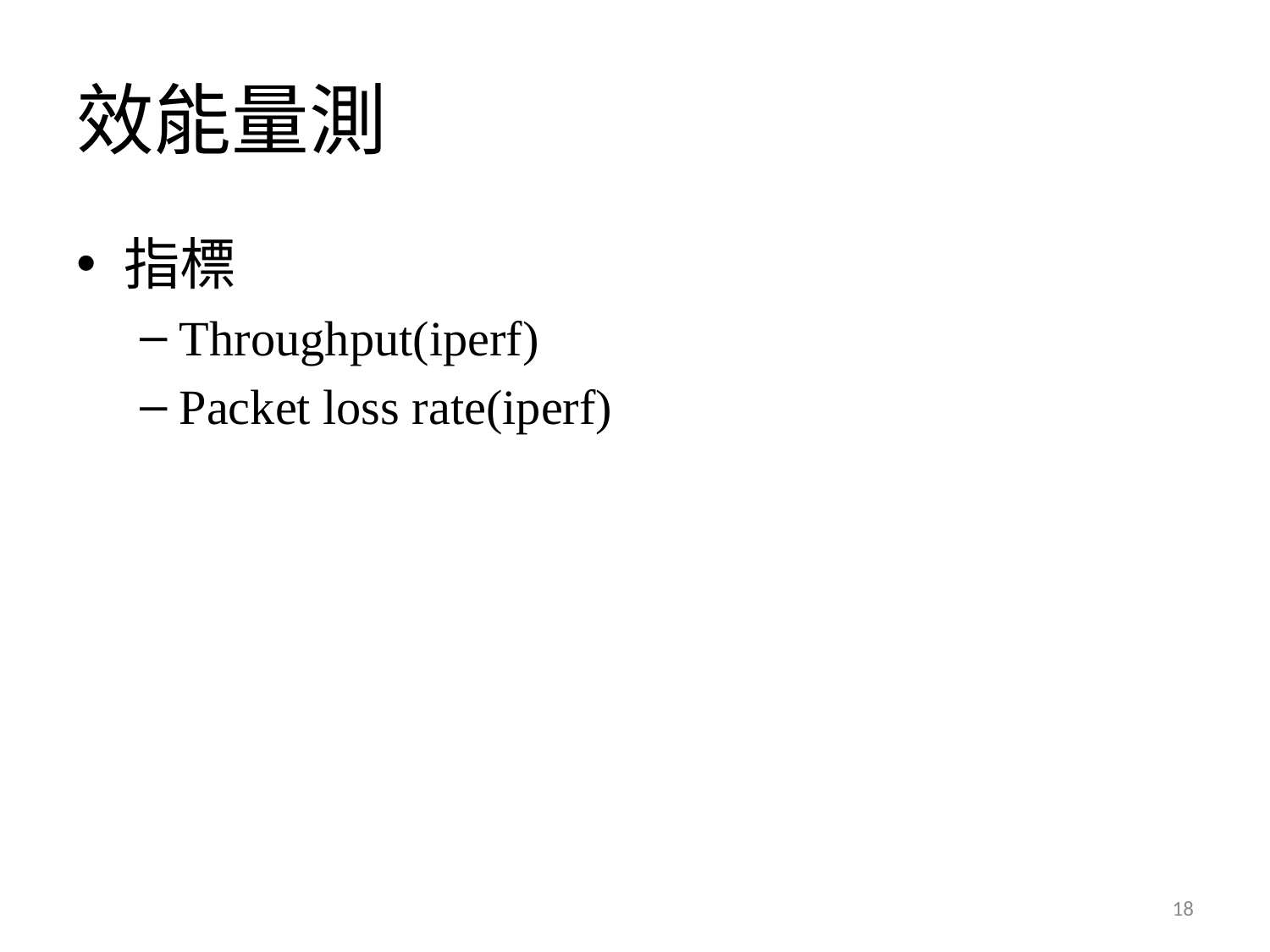

# 效能量測
指標
Throughput(iperf)
Packet loss rate(iperf)

18